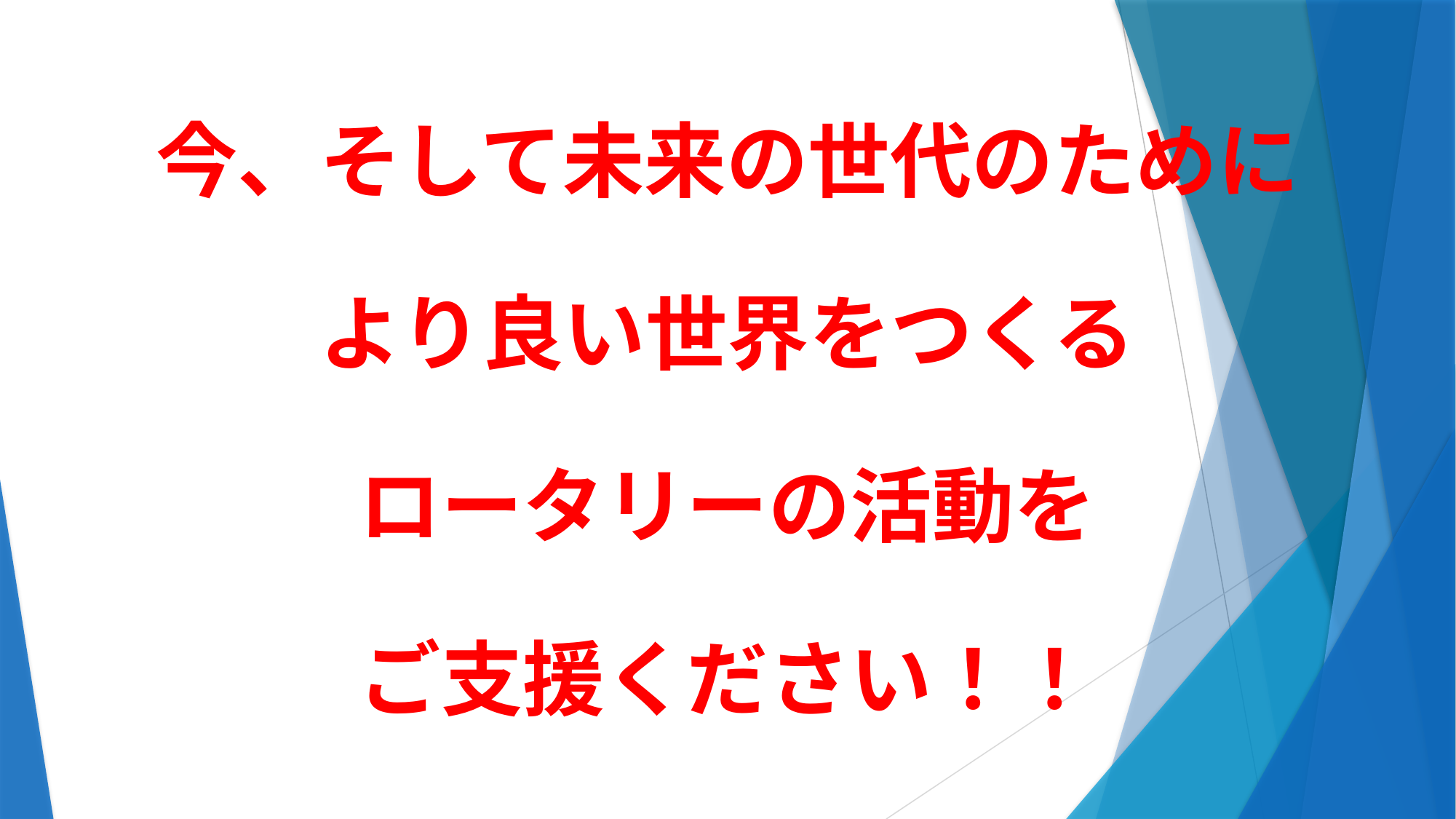

今、そして未来の世代のために

より良い世界をつくる

ロータリーの活動を

ご支援ください！！